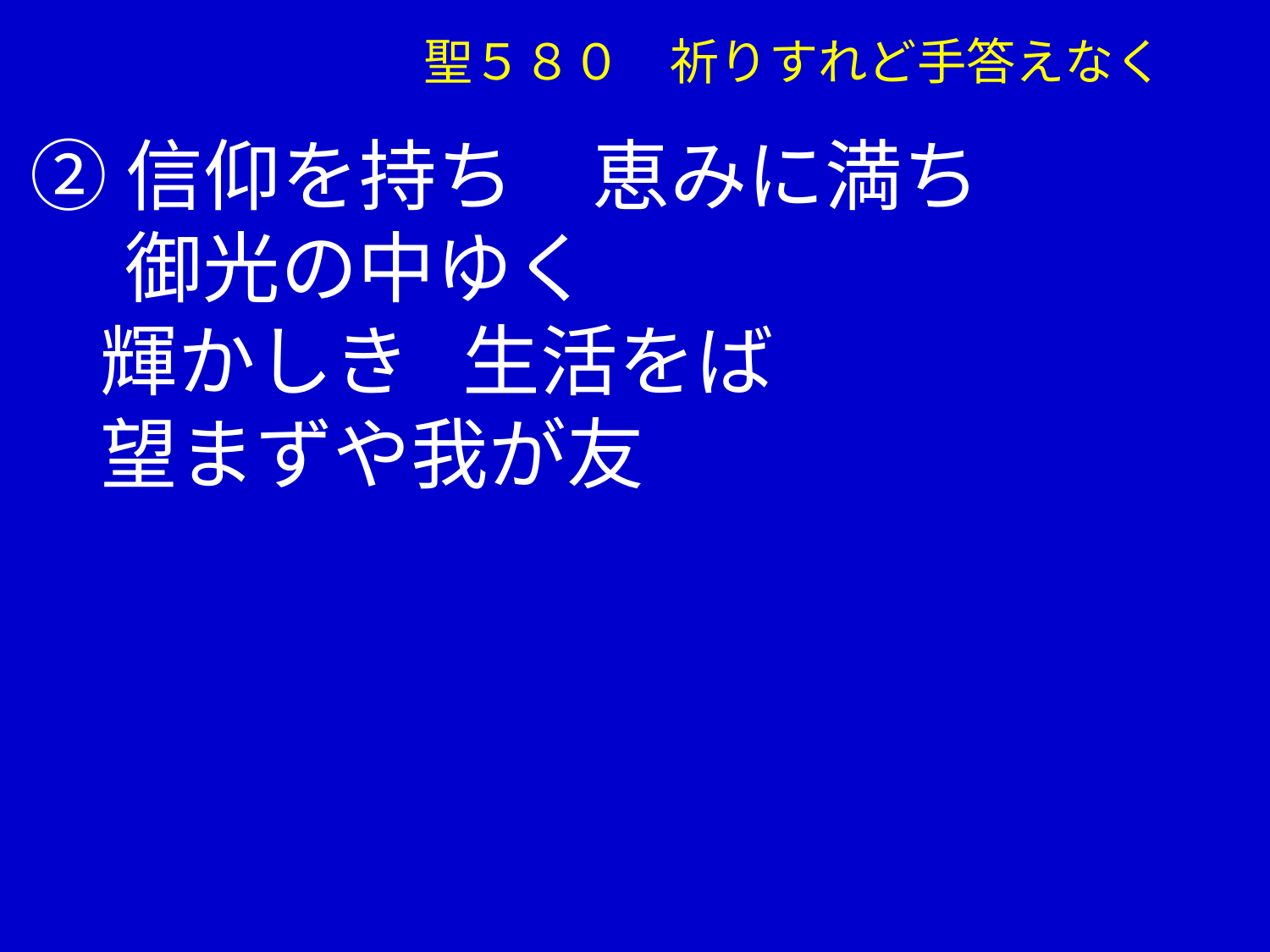

聖５８０　祈りすれど手答えなく
 ②信仰を持ち　恵みに満ち
　  御光の中ゆく
    輝かしき   生活をば
    望まずや我が友